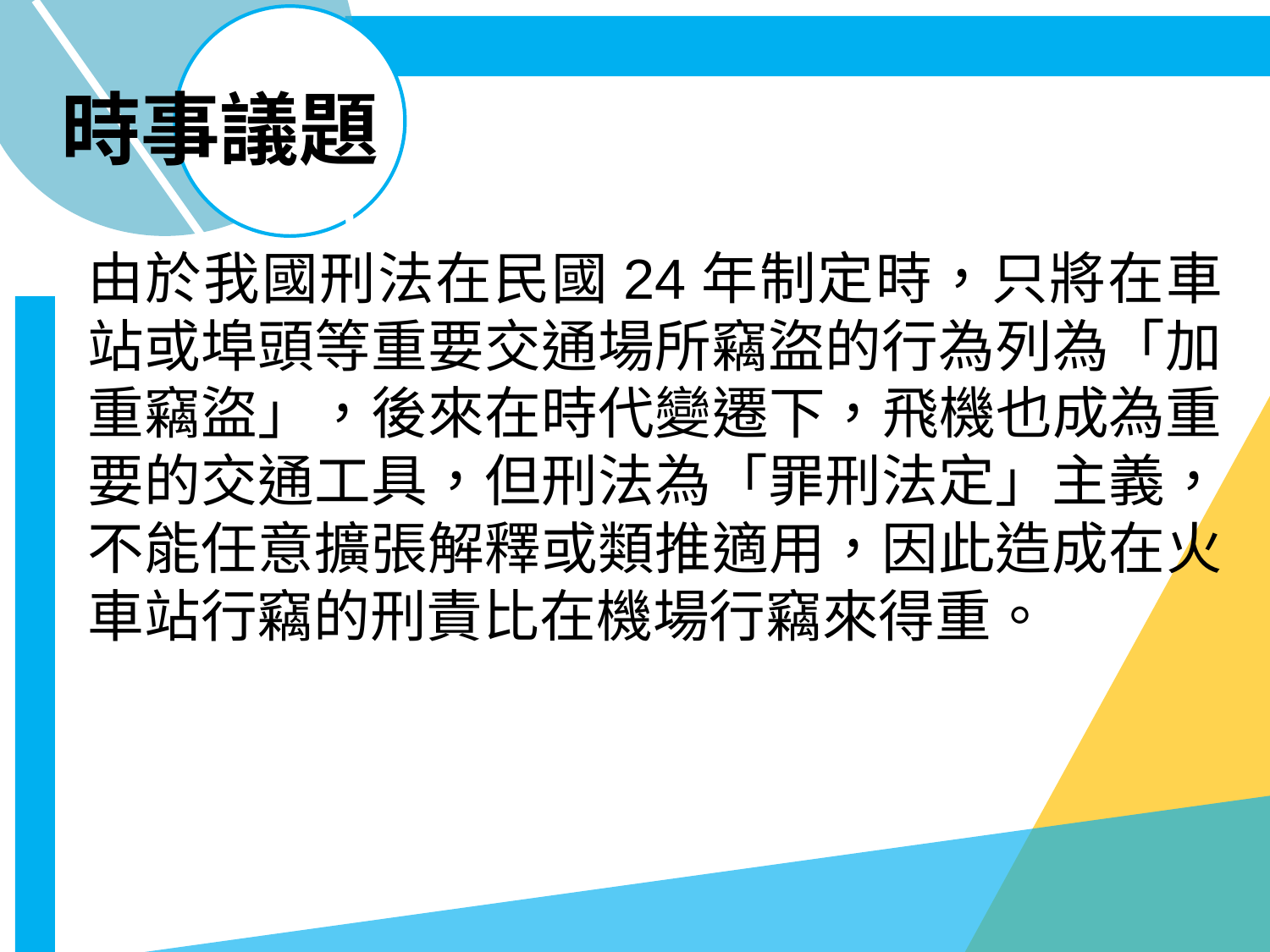

# 時事議題
由於我國刑法在民國24年制定時，只將在車站或埠頭等重要交通場所竊盜的行為列為「加重竊盜」，後來在時代變遷下，飛機也成為重要的交通工具，但刑法為「罪刑法定」主義，不能任意擴張解釋或類推適用，因此造成在火車站行竊的刑責比在機場行竊來得重。